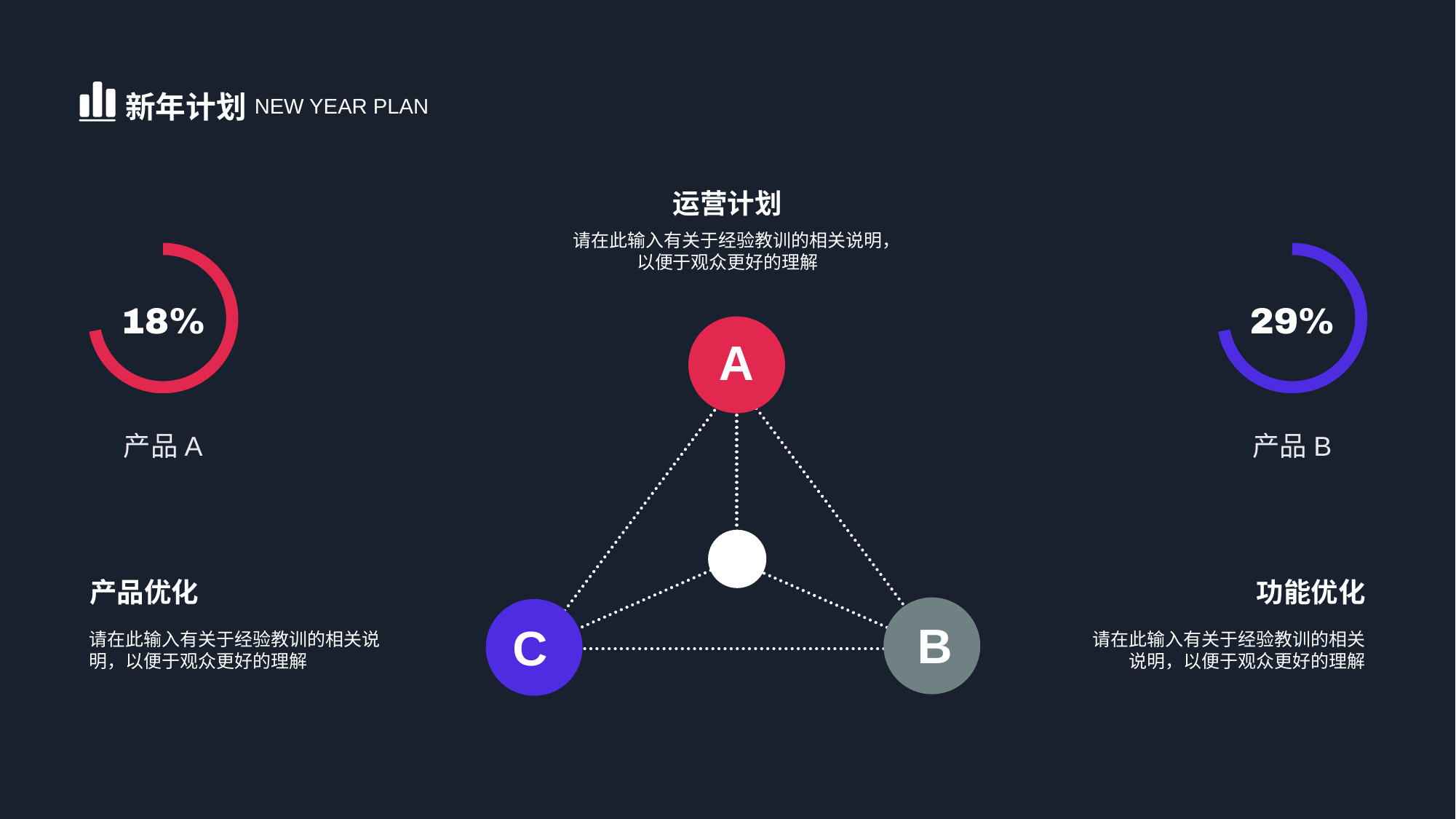

新年计划
NEW YEAR PLAN
运营计划
请在此输入有关于经验教训的相关说明，以便于观众更好的理解

18%
29%

A
产品A
产品B

产品优化
功能优化

B

C
请在此输入有关于经验教训的相关说明，以便于观众更好的理解
请在此输入有关于经验教训的相关说明，以便于观众更好的理解